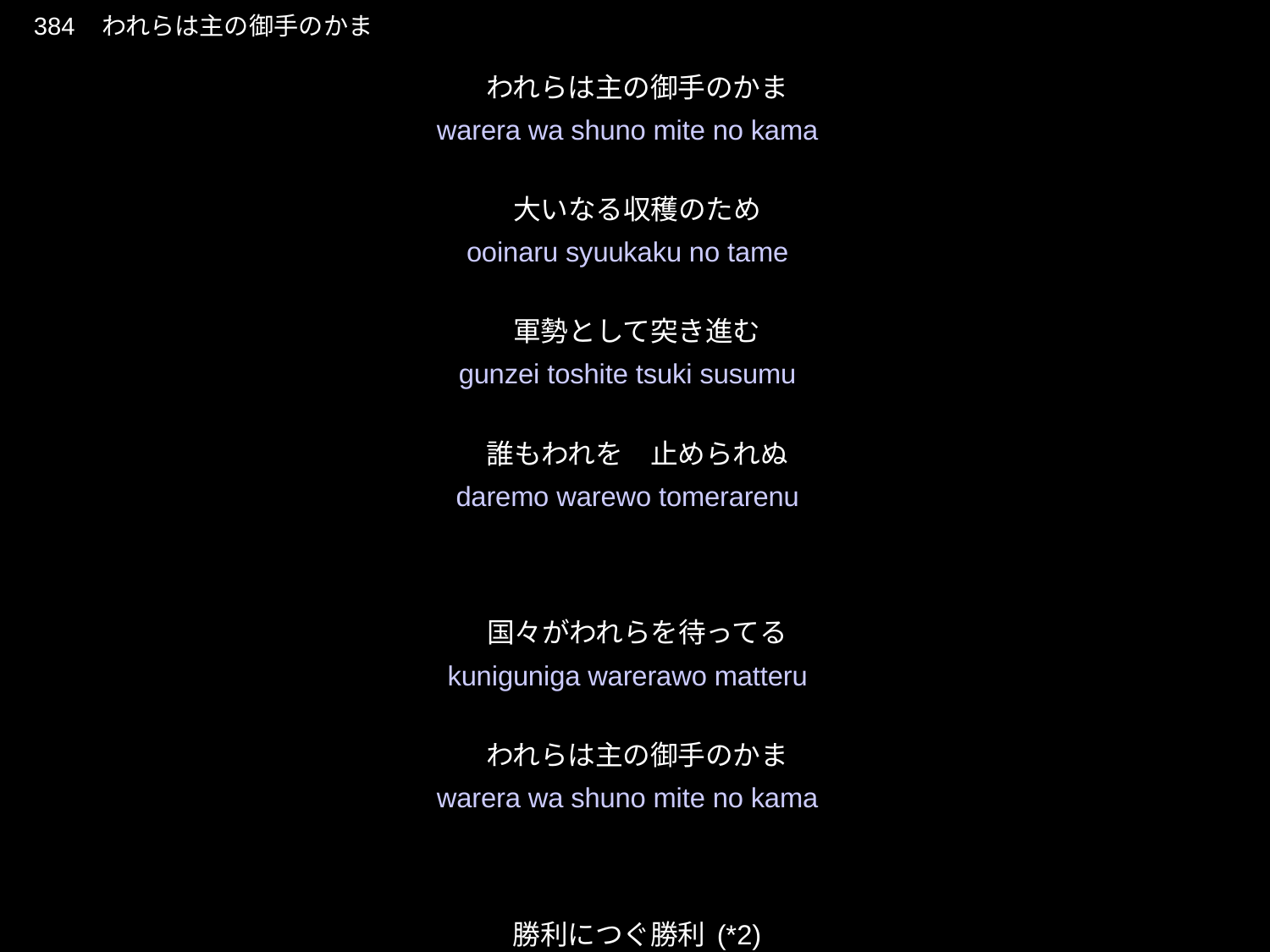

われらはしゅのみてのかま
384   われらは主の御手のかま
われらは主の御手のかま
大いなる収穫のため
軍勢として突き進む
誰もわれを　止められぬ
国々がわれらを待ってる
われらは主の御手のかま
勝利につぐ勝利(*2)
★２
warera wa shuno mite no kama
ooinaru syuukaku no tame
gunzei toshite tsuki susumu
daremo warewo tomerarenu
kuniguniga warerawo matteru
warera wa shuno mite no kama
shouri ni tsugu shouri